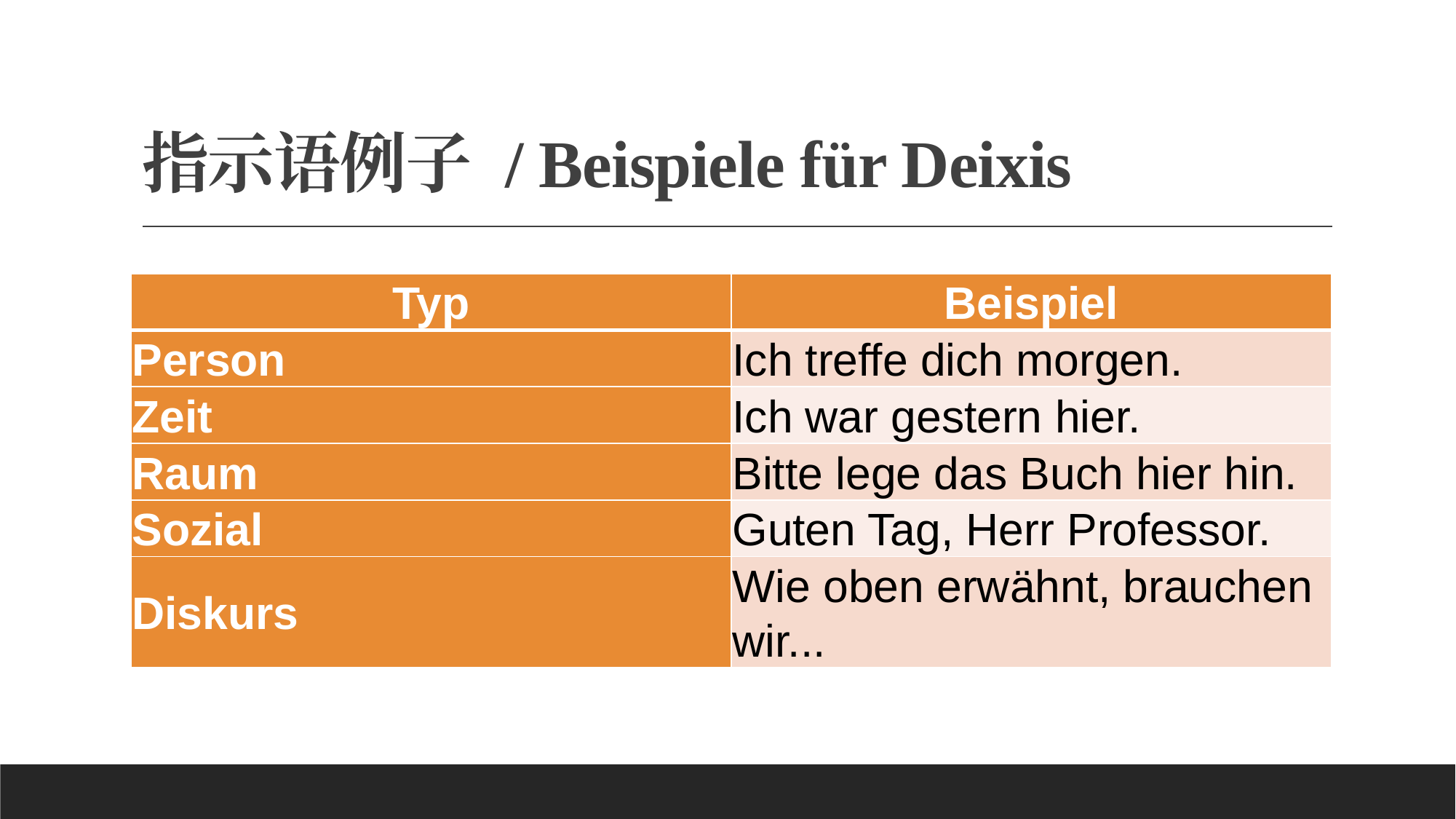

# 指示语例子 / Beispiele für Deixis
| Typ | Beispiel |
| --- | --- |
| Person | Ich treffe dich morgen. |
| Zeit | Ich war gestern hier. |
| Raum | Bitte lege das Buch hier hin. |
| Sozial | Guten Tag, Herr Professor. |
| Diskurs | Wie oben erwähnt, brauchen wir... |